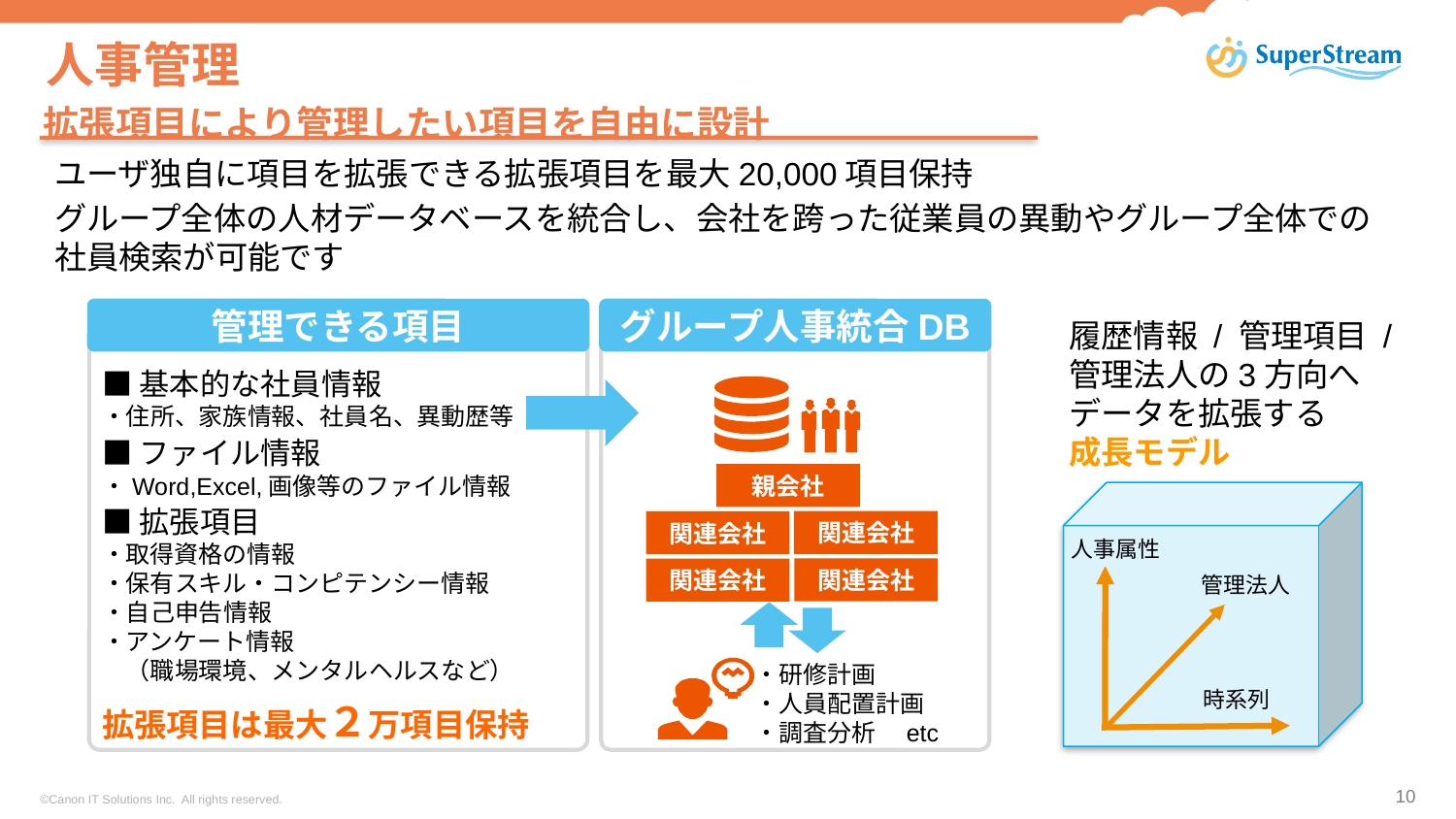

# 人事管理
拡張項目により管理したい項目を自由に設計

ユーザ独自に項目を拡張できる拡張項目を最大20,000項目保持
グループ全体の人材データベースを統合し、会社を跨った従業員の異動やグループ全体での社員検索が可能です

管理できる項目
グループ人事統合DB

履歴情報 / 管理項目 /
管理法人の3方向へ
データを拡張する
成長モデル
■基本的な社員情報
・住所、家族情報、社員名、異動歴等
■ファイル情報
・Word,Excel,画像等のファイル情報
■拡張項目
・取得資格の情報
・保有スキル・コンピテンシー情報
・自己申告情報
・アンケート情報
　（職場環境、メンタルヘルスなど）
拡張項目は最大２万項目保持

親会社

関連会社
関連会社
人事属性
関連会社
関連会社

管理法人

・研修計画
・人員配置計画
・調査分析　etc

時系列

©Canon IT Solutions Inc.  All rights reserved.
10